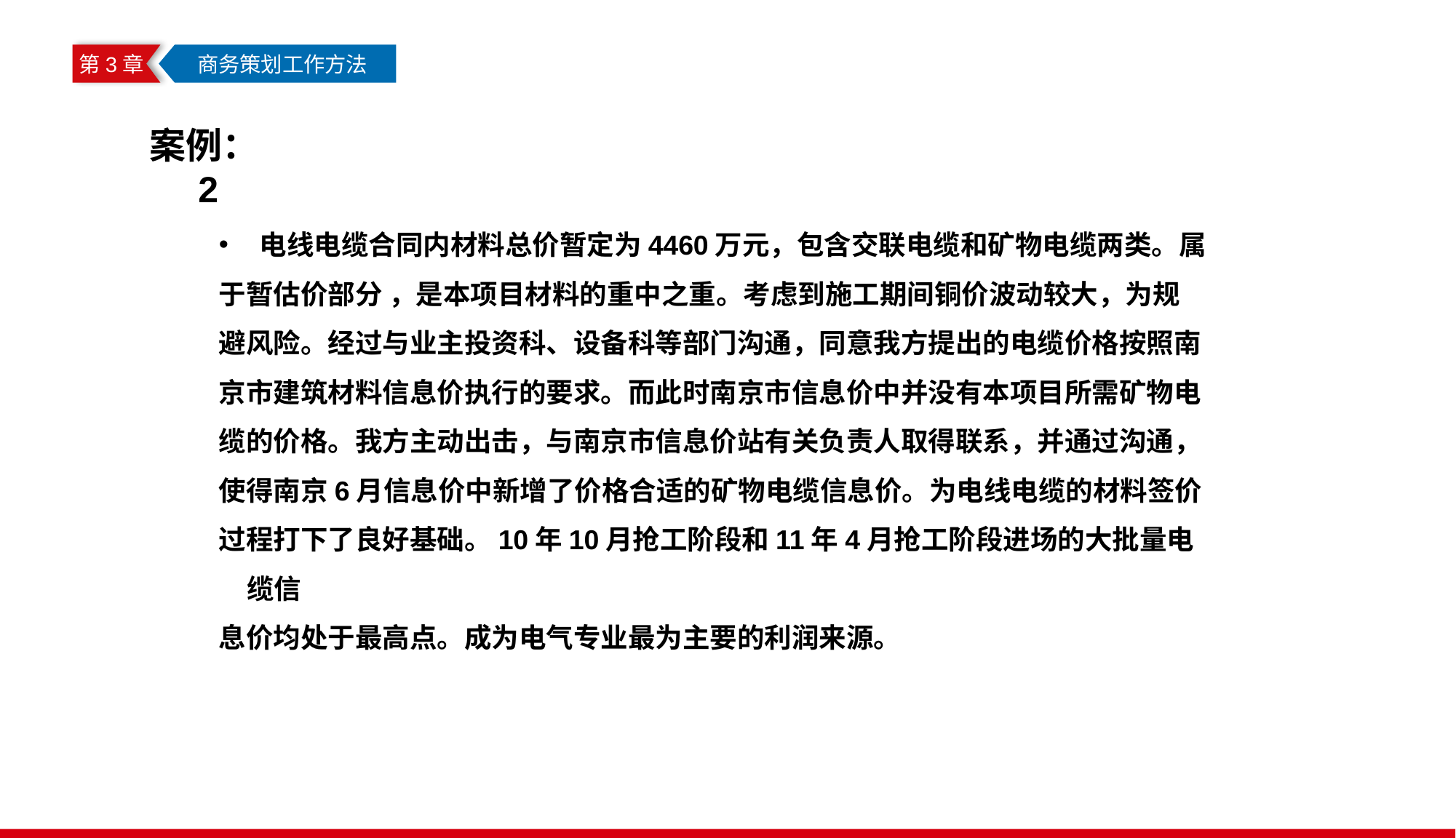

第3章
    商务策划工作方法
案例：2
 电线电缆合同内材料总价暂定为4460万元，包含交联电缆和矿物电缆两类。属
于暂估价部分 ，是本项目材料的重中之重。考虑到施工期间铜价波动较大，为规
避风险。经过与业主投资科、设备科等部门沟通，同意我方提出的电缆价格按照南
京市建筑材料信息价执行的要求。而此时南京市信息价中并没有本项目所需矿物电
缆的价格。我方主动出击，与南京市信息价站有关负责人取得联系，并通过沟通，
使得南京6月信息价中新增了价格合适的矿物电缆信息价。为电线电缆的材料签价
过程打下了良好基础。10年10月抢工阶段和11年4月抢工阶段进场的大批量电缆信
息价均处于最高点。成为电气专业最为主要的利润来源。